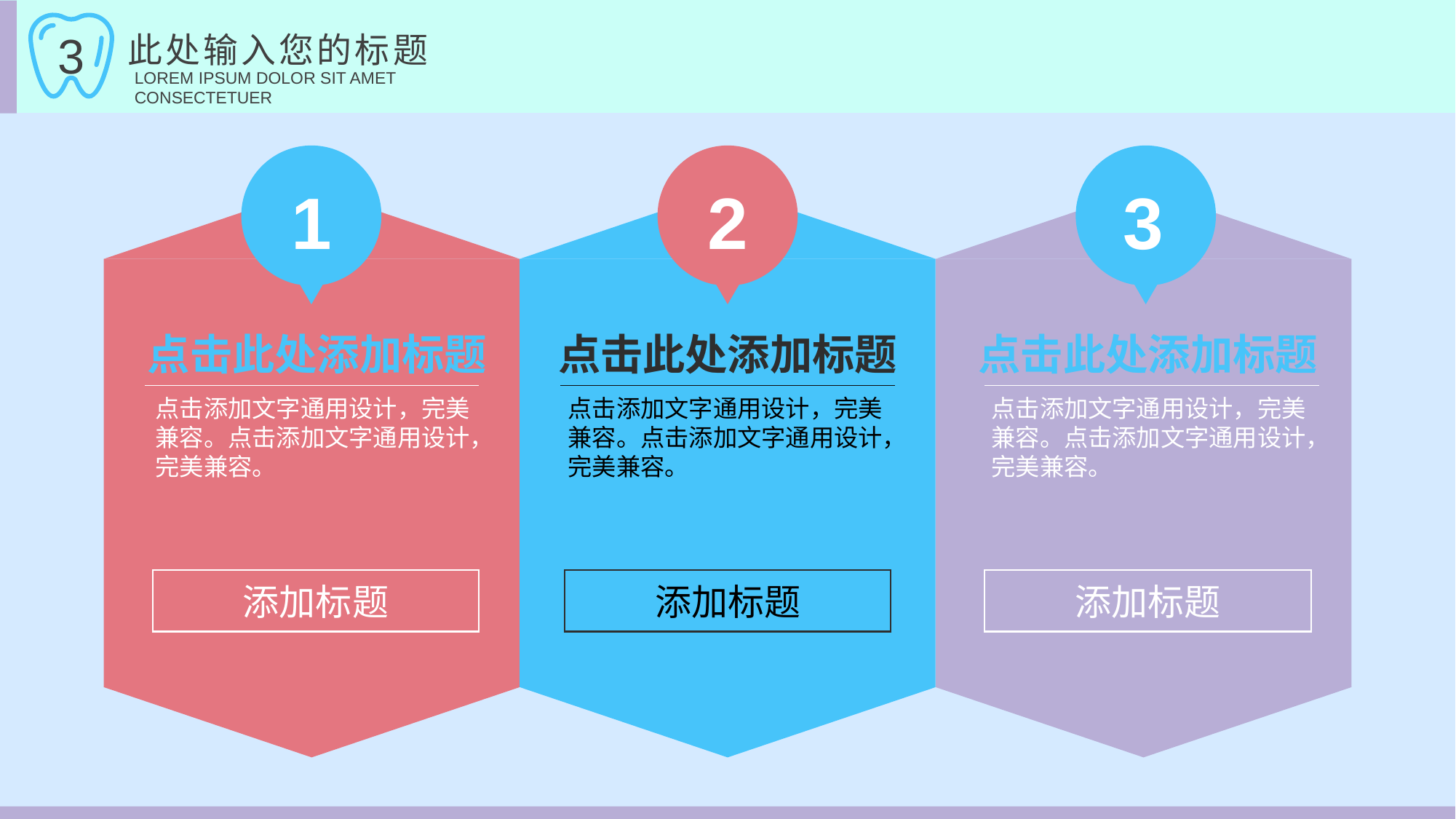

此处输入您的标题
3
LOREM IPSUM DOLOR SIT AMET CONSECTETUER

1
2
3

点击此处添加标题
点击此处添加标题
点击此处添加标题
点击添加文字通用设计，完美兼容。点击添加文字通用设计，完美兼容。
点击添加文字通用设计，完美兼容。点击添加文字通用设计，完美兼容。
点击添加文字通用设计，完美兼容。点击添加文字通用设计，完美兼容。
添加标题
添加标题
添加标题